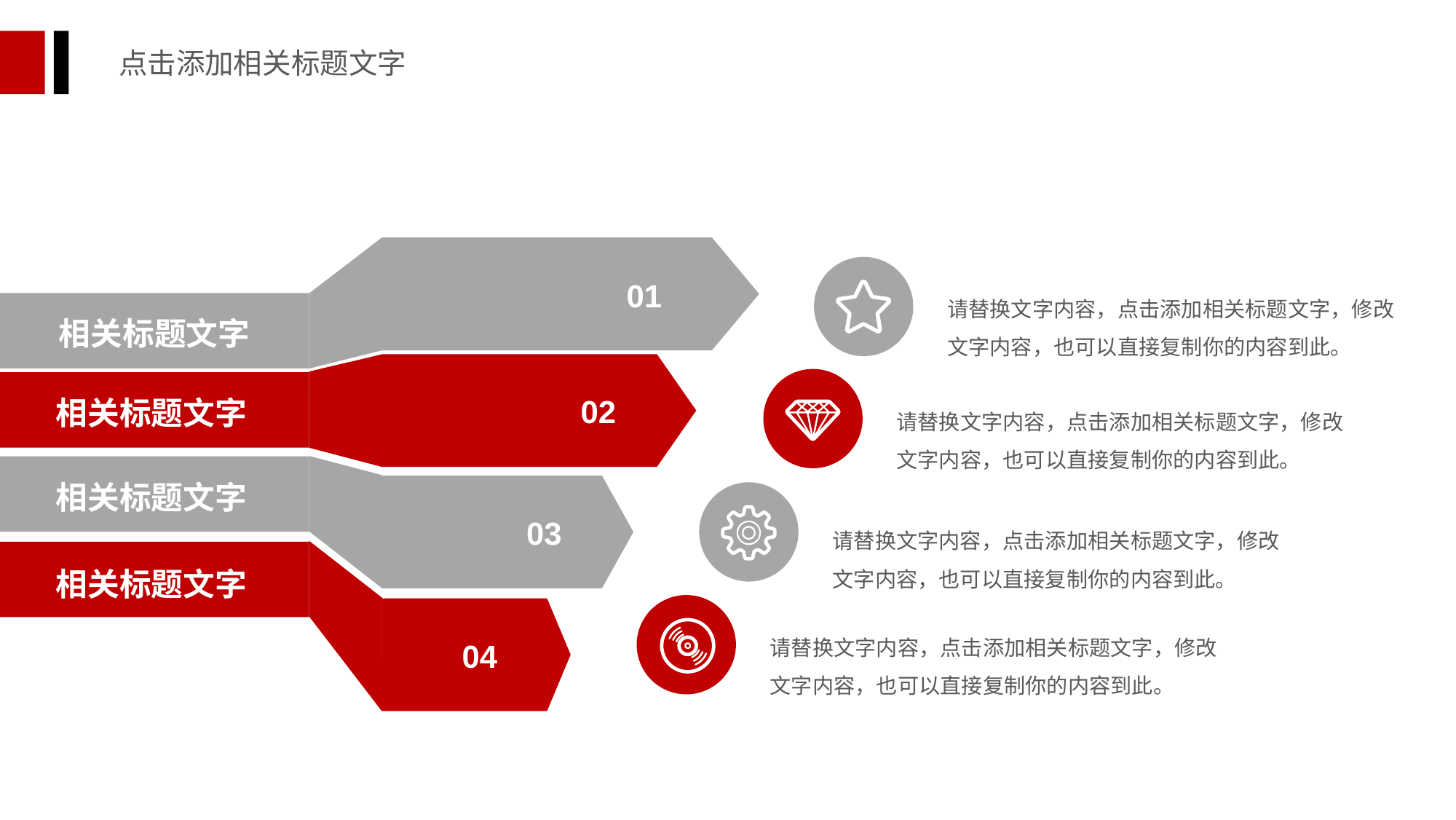

点击添加相关标题文字

01
相关标题文字

02
相关标题文字

相关标题文字

03
相关标题文字

04

请替换文字内容，点击添加相关标题文字，修改文字内容，也可以直接复制你的内容到此。

请替换文字内容，点击添加相关标题文字，修改文字内容，也可以直接复制你的内容到此。

请替换文字内容，点击添加相关标题文字，修改文字内容，也可以直接复制你的内容到此。

请替换文字内容，点击添加相关标题文字，修改文字内容，也可以直接复制你的内容到此。